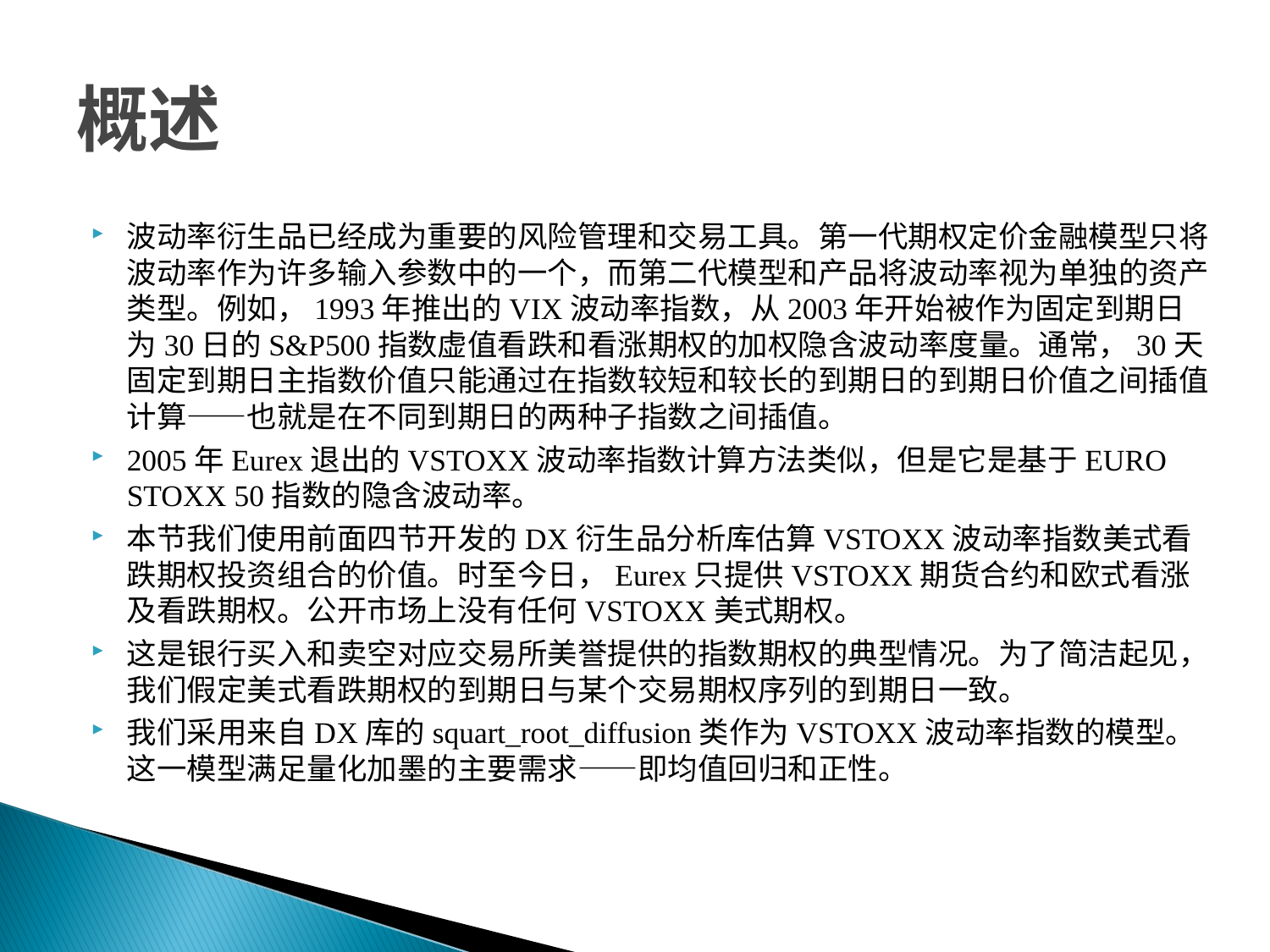

# 概述
波动率衍生品已经成为重要的风险管理和交易工具。第一代期权定价金融模型只将波动率作为许多输入参数中的一个，而第二代模型和产品将波动率视为单独的资产类型。例如，1993年推出的VIX波动率指数，从2003年开始被作为固定到期日为30日的S&P500指数虚值看跌和看涨期权的加权隐含波动率度量。通常，30天固定到期日主指数价值只能通过在指数较短和较长的到期日的到期日价值之间插值计算——也就是在不同到期日的两种子指数之间插值。
2005年Eurex退出的VSTOXX波动率指数计算方法类似，但是它是基于EURO STOXX 50指数的隐含波动率。
本节我们使用前面四节开发的DX衍生品分析库估算VSTOXX波动率指数美式看跌期权投资组合的价值。时至今日，Eurex只提供VSTOXX期货合约和欧式看涨及看跌期权。公开市场上没有任何VSTOXX美式期权。
这是银行买入和卖空对应交易所美誉提供的指数期权的典型情况。为了简洁起见，我们假定美式看跌期权的到期日与某个交易期权序列的到期日一致。
我们采用来自DX库的squart_root_diffusion类作为VSTOXX波动率指数的模型。这一模型满足量化加墨的主要需求——即均值回归和正性。